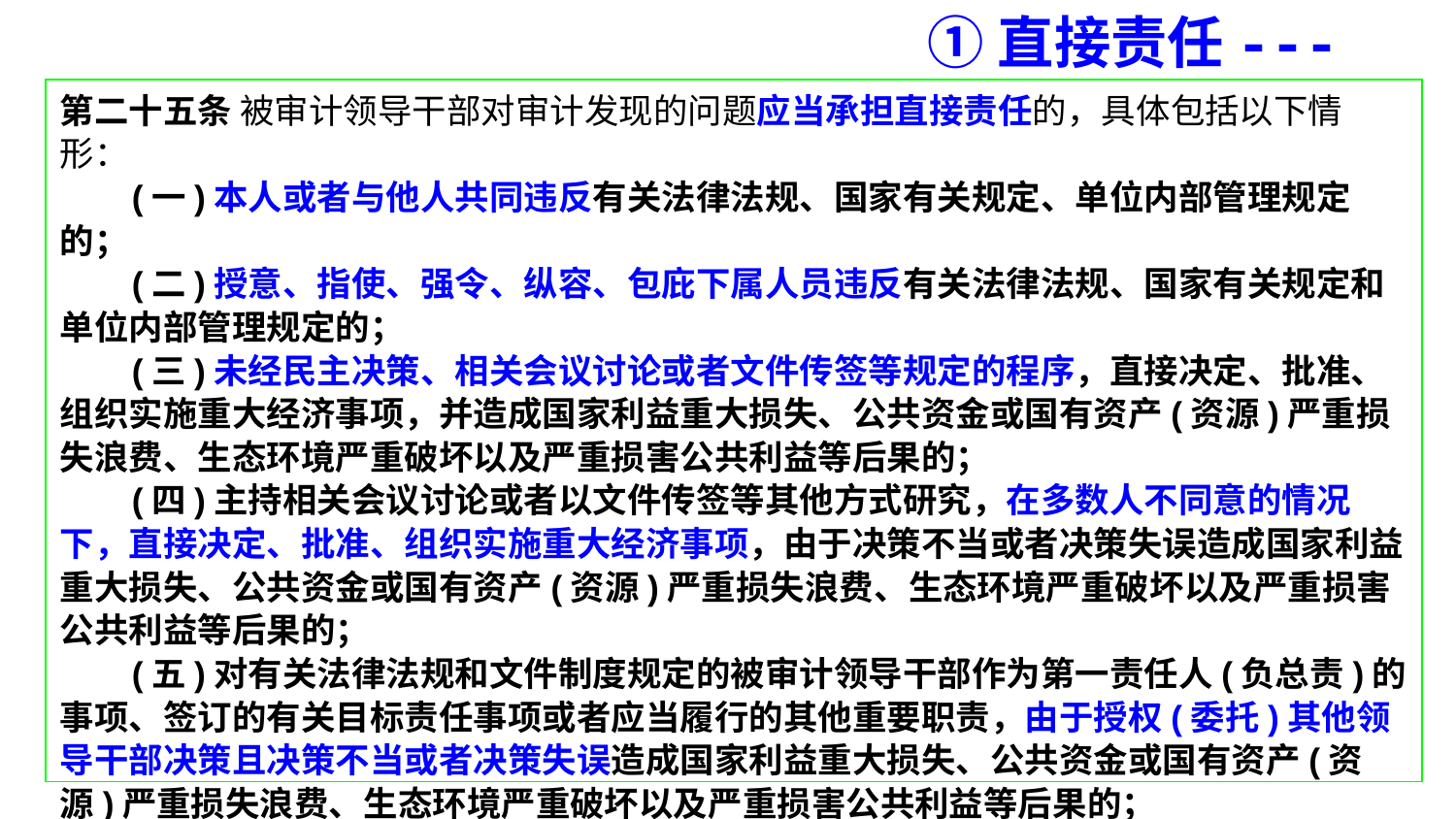

①直接责任---
第二十五条 被审计领导干部对审计发现的问题应当承担直接责任的，具体包括以下情形：
(一)本人或者与他人共同违反有关法律法规、国家有关规定、单位内部管理规定的；
(二)授意、指使、强令、纵容、包庇下属人员违反有关法律法规、国家有关规定和单位内部管理规定的；
(三)未经民主决策、相关会议讨论或者文件传签等规定的程序，直接决定、批准、组织实施重大经济事项，并造成国家利益重大损失、公共资金或国有资产(资源)严重损失浪费、生态环境严重破坏以及严重损害公共利益等后果的；
(四)主持相关会议讨论或者以文件传签等其他方式研究，在多数人不同意的情况下，直接决定、批准、组织实施重大经济事项，由于决策不当或者决策失误造成国家利益重大损失、公共资金或国有资产(资源)严重损失浪费、生态环境严重破坏以及严重损害公共利益等后果的；
(五)对有关法律法规和文件制度规定的被审计领导干部作为第一责任人(负总责)的事项、签订的有关目标责任事项或者应当履行的其他重要职责，由于授权(委托)其他领导干部决策且决策不当或者决策失误造成国家利益重大损失、公共资金或国有资产(资源)严重损失浪费、生态环境严重破坏以及严重损害公共利益等后果的；
(六)其他失职、渎职或者应当承担直接责任的。